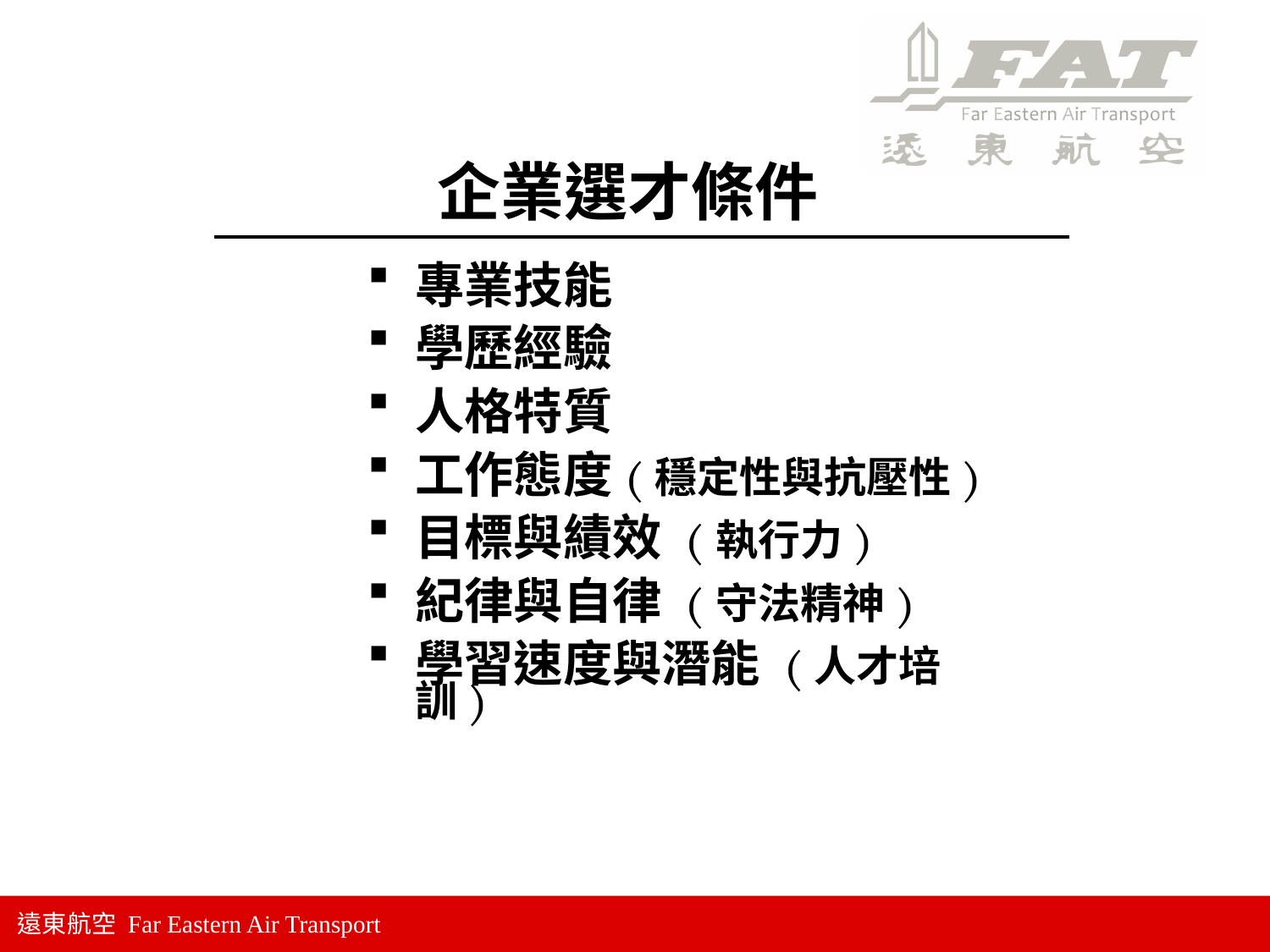

企業選才條件

專業技能
學歷經驗
人格特質
工作態度(穩定性與抗壓性)
目標與績效 (執行力)
紀律與自律 (守法精神)
學習速度與潛能 (人才培訓)